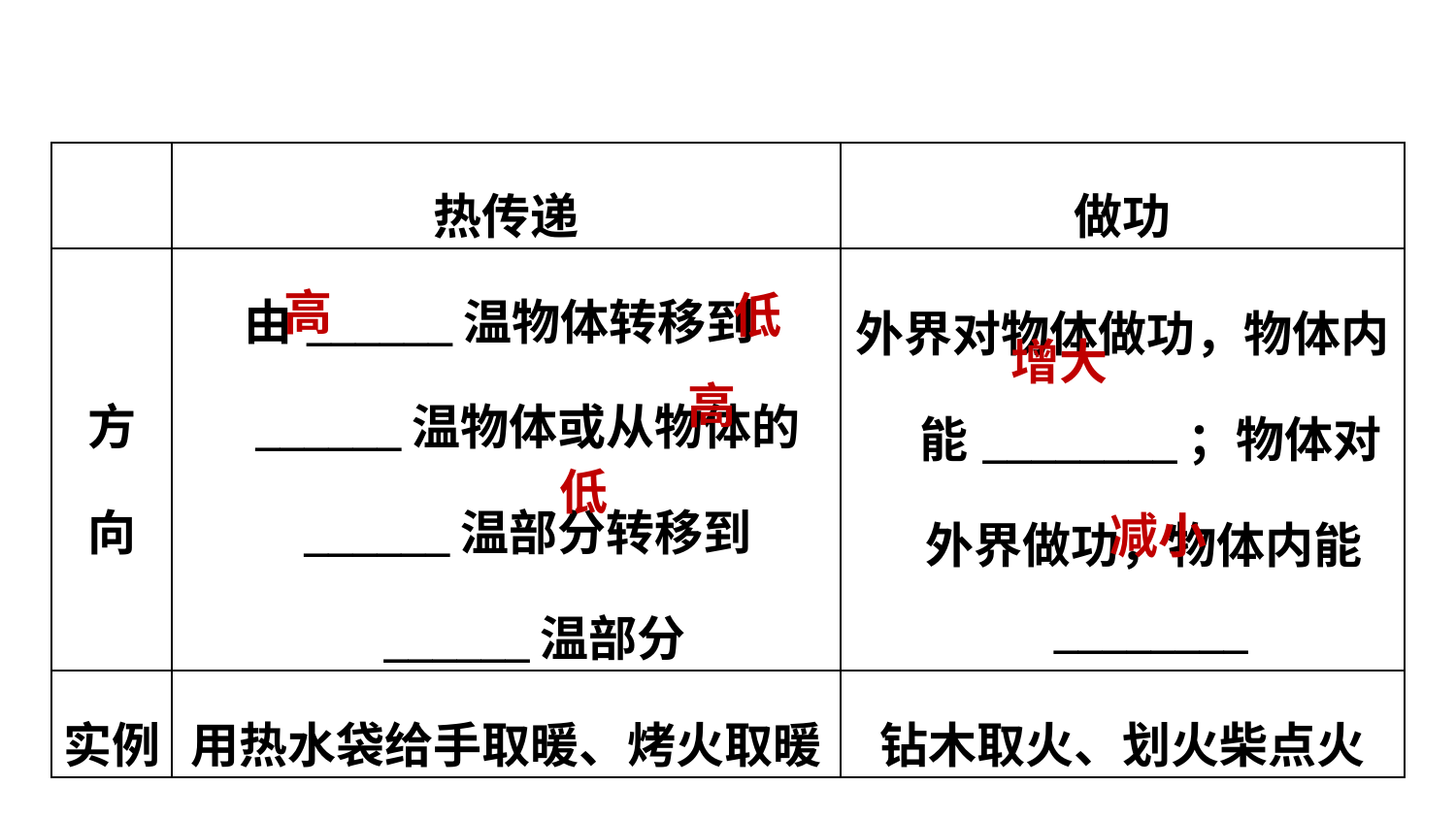

|  | 热传递 | 做功 |
| --- | --- | --- |
| 方 向 | 由\_\_\_\_\_\_温物体转移到\_\_\_\_\_\_温物体或从物体的\_\_\_\_\_\_温部分转移到\_\_\_\_\_\_温部分 | 外界对物体做功，物体内能\_\_\_\_\_\_\_\_；物体对外界做功，物体内能\_\_\_\_\_\_\_\_ |
| 实例 | 用热水袋给手取暖、烤火取暖 | 钻木取火、划火柴点火 |
高
低
增大
高
低
减小